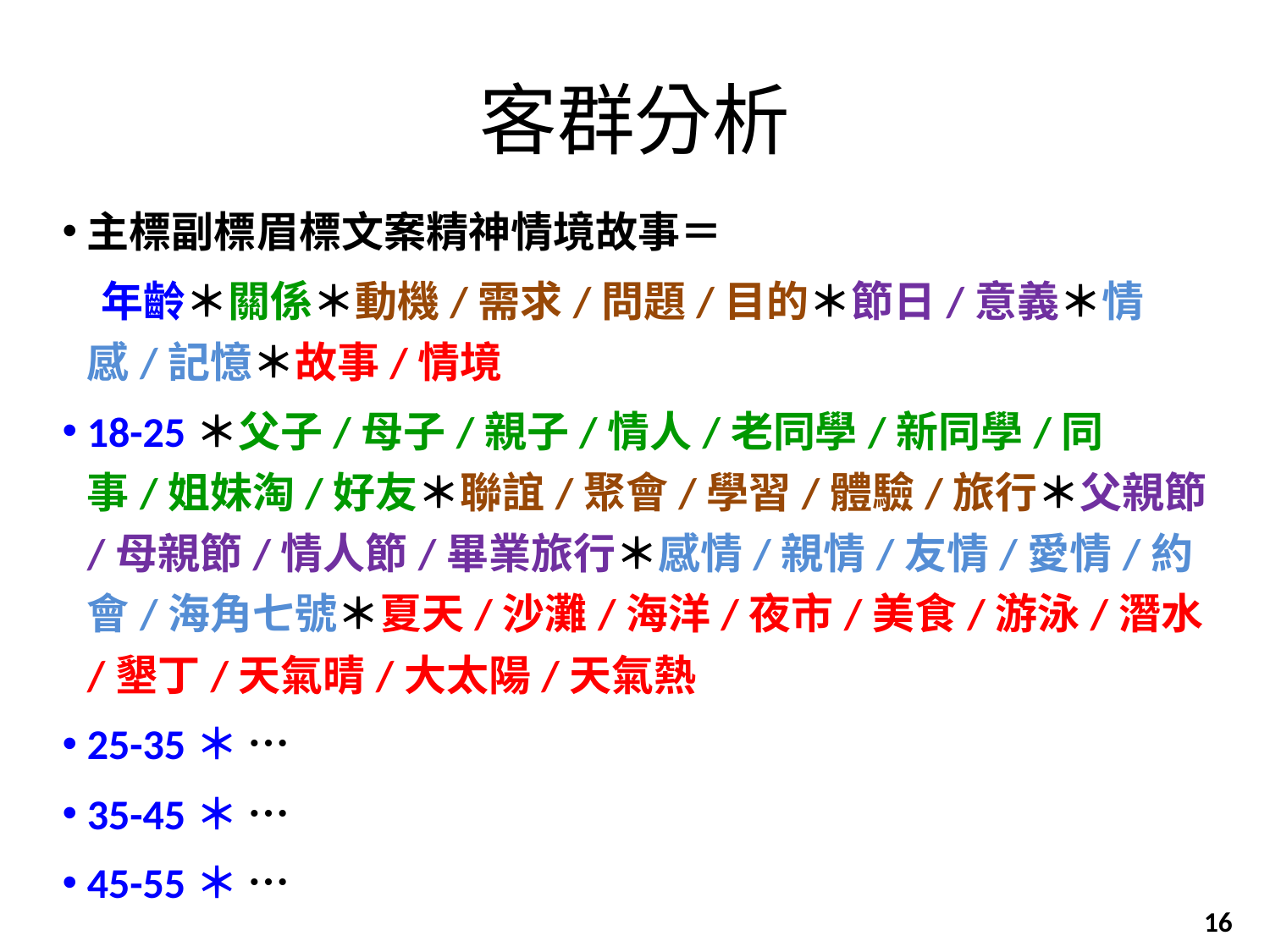

# 客群分析
主標副標眉標文案精神情境故事＝
   年齡＊關係＊動機/需求/問題/目的＊節日/意義＊情感/記憶＊故事/情境
18-25＊父子/母子/親子/情人/老同學/新同學/同事/姐妹淘/好友＊聯誼/聚會/學習/體驗/旅行＊父親節/母親節/情人節/畢業旅行＊感情/親情/友情/愛情/約會/海角七號＊夏天/沙灘/海洋/夜市/美食/游泳/潛水/墾丁/天氣晴/大太陽/天氣熱
25-35＊ …
35-45＊ …
45-55＊ …

16